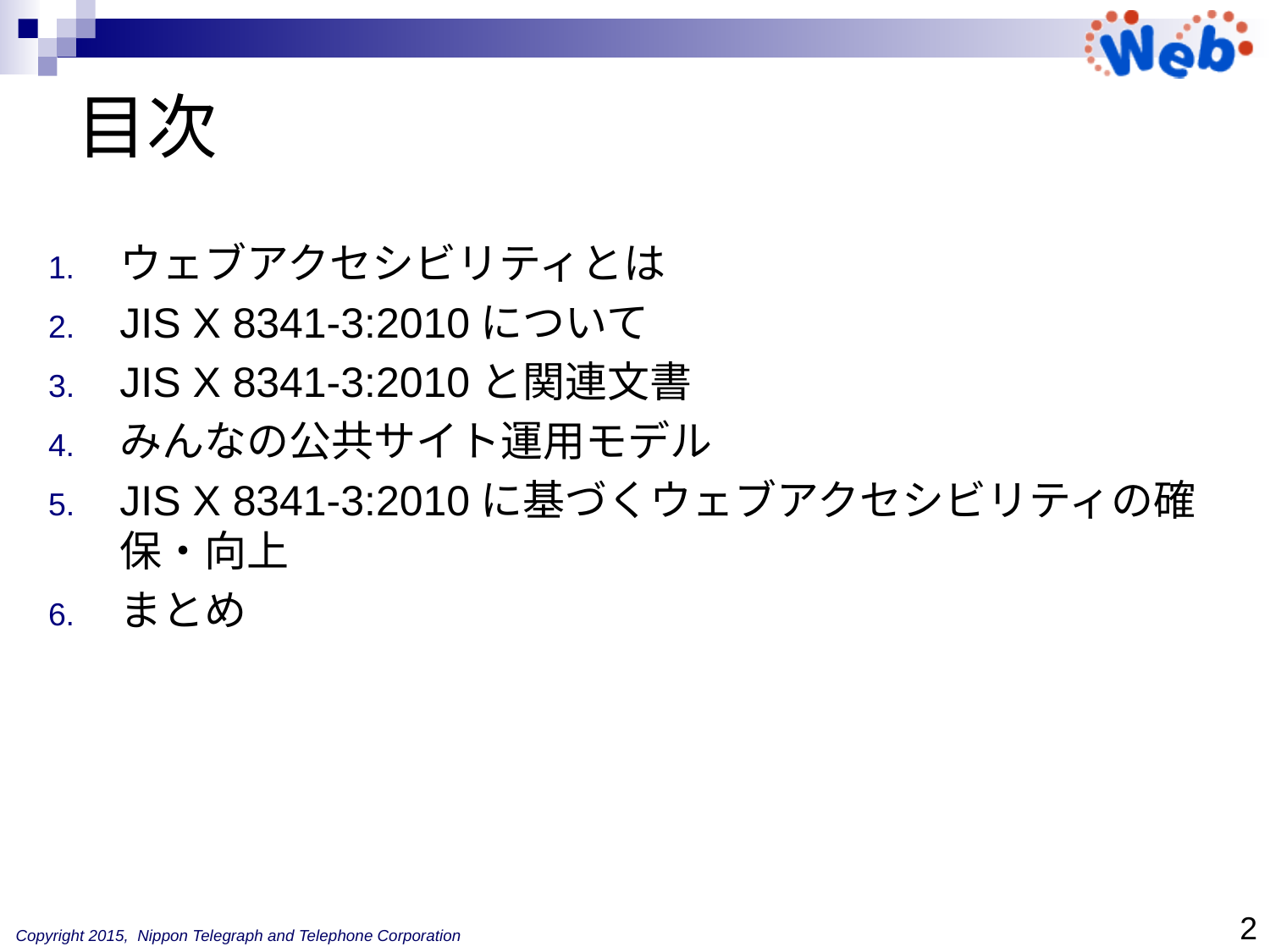

# 目次
ウェブアクセシビリティとは
JIS X 8341-3:2010について
JIS X 8341-3:2010と関連文書
みんなの公共サイト運用モデル
JIS X 8341-3:2010に基づくウェブアクセシビリティの確保・向上
まとめ
2